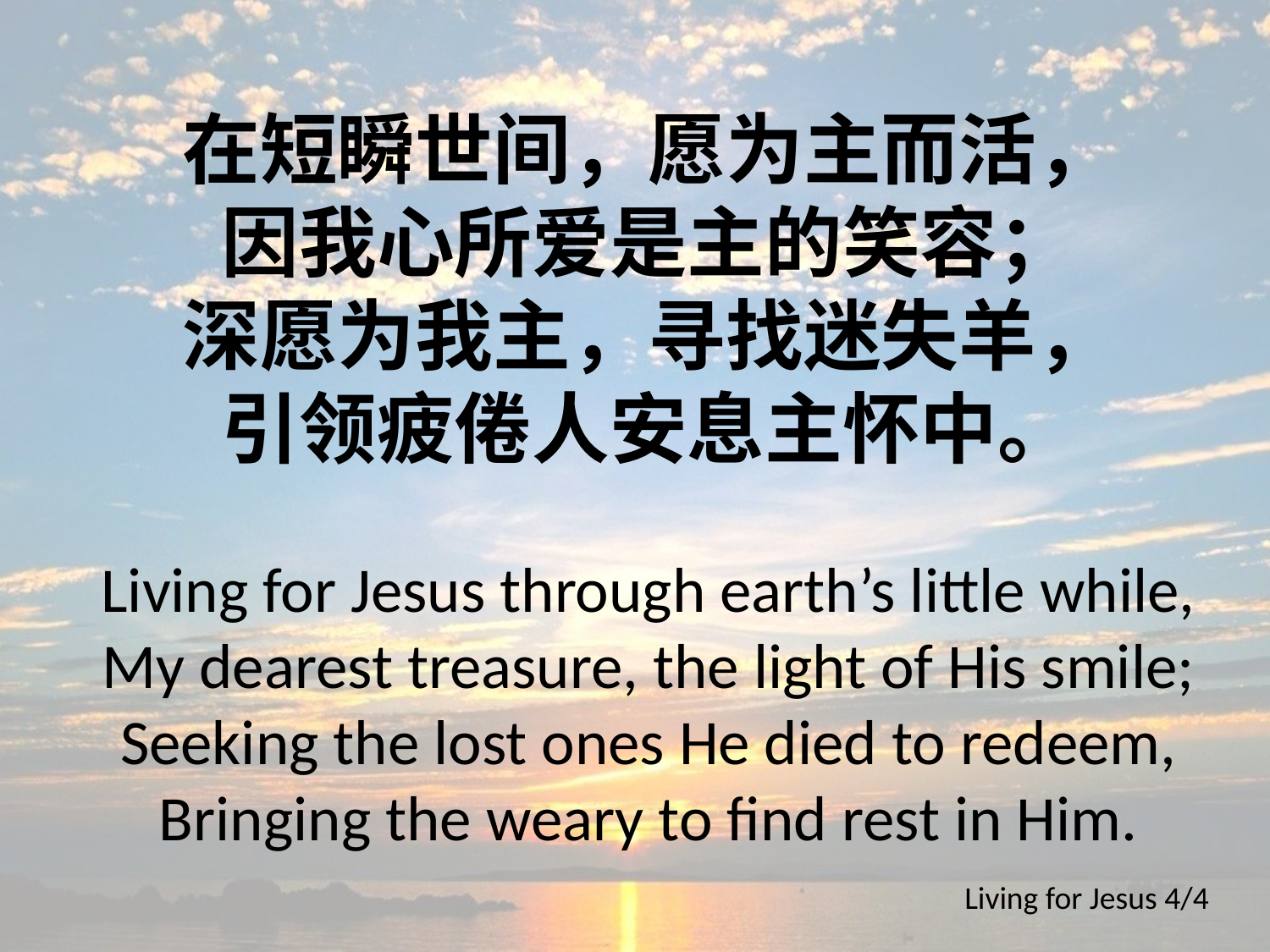

在短瞬世间，愿为主而活，
因我心所爱是主的笑容；
深愿为我主，寻找迷失羊，
引领疲倦人安息主怀中。

Living for Jesus through earth’s little while,
My dearest treasure, the light of His smile;
Seeking the lost ones He died to redeem,
Bringing the weary to find rest in Him.
Living for Jesus 4/4